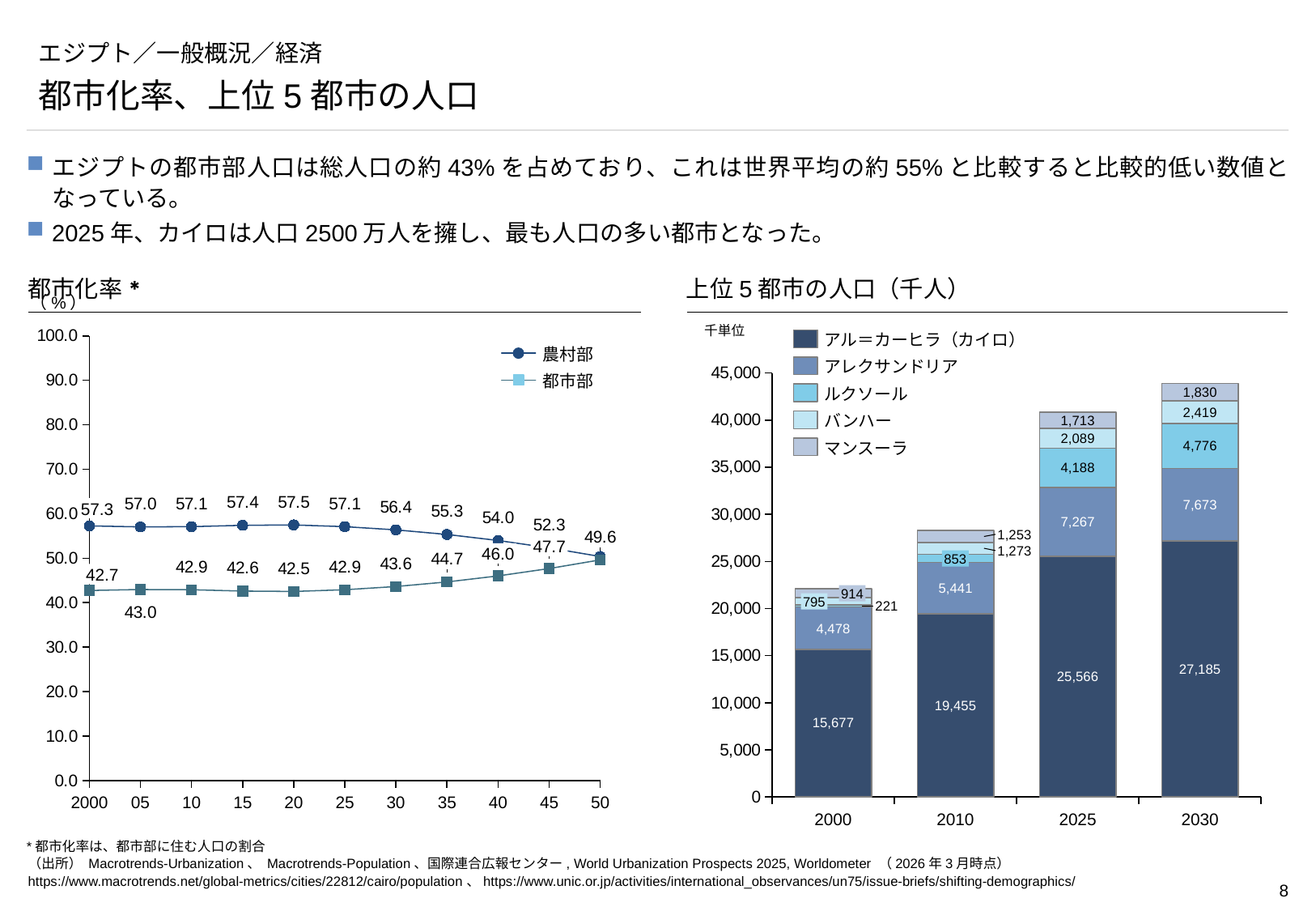

# エジプト／一般概況／経済
都市化率、上位5都市の人口
エジプトの都市部人口は総人口の約43%を占めており、これは世界平均の約55%と比較すると比較的低い数値となっている。
2025年、カイロは人口2500万人を擁し、最も人口の多い都市となった。
都市化率*
上位5都市の人口（千人）
（%）

### Chart

| Category |  |  |
|---|---|---|
千単位
アル＝カーヒラ（カイロ）

農村部

### Chart

| Category |  |  |  |  |  |
|---|---|---|---|---|---|
アレクサンドリア

都市部

ルクソール

バンハー

マンスーラ

57.3
47.7
46.0
853
42.7
914
795
2000
05
10
15
20
25
30
35
40
45
50
2000
2010
2025
2030
*都市化率は、都市部に住む人口の割合
（出所） Macrotrends-Urbanization、 Macrotrends-Population、国際連合広報センター, World Urbanization Prospects 2025, Worldometer （2026年3月時点）
https://www.macrotrends.net/global-metrics/cities/22812/cairo/population、https://www.unic.or.jp/activities/international_observances/un75/issue-briefs/shifting-demographics/